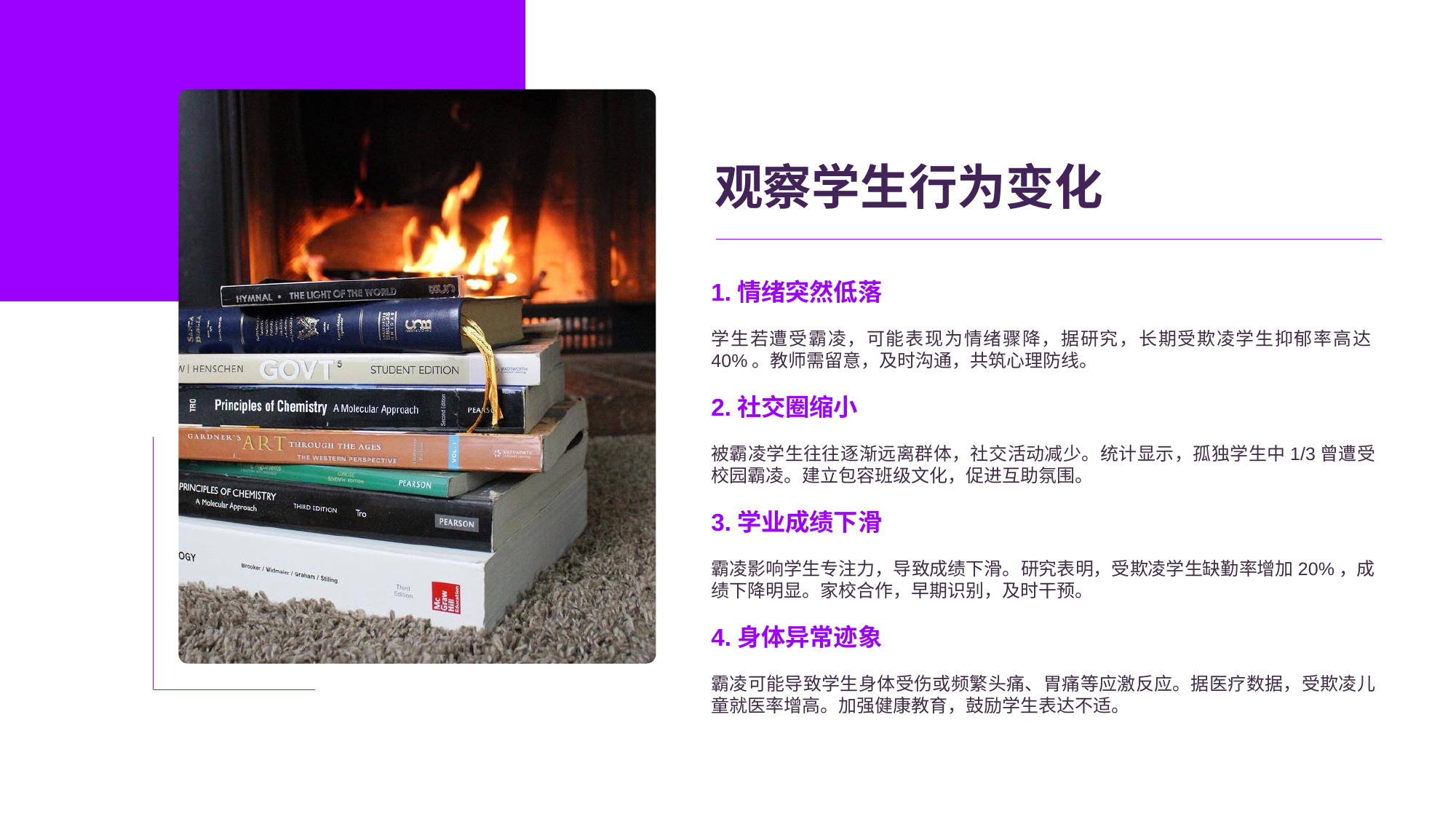

观察学生行为变化

1.情绪突然低落
学生若遭受霸凌，可能表现为情绪骤降，据研究，长期受欺凌学生抑郁率高达40%。教师需留意，及时沟通，共筑心理防线。
2.社交圈缩小
被霸凌学生往往逐渐远离群体，社交活动减少。统计显示，孤独学生中1/3曾遭受校园霸凌。建立包容班级文化，促进互助氛围。
3.学业成绩下滑
霸凌影响学生专注力，导致成绩下滑。研究表明，受欺凌学生缺勤率增加20%，成绩下降明显。家校合作，早期识别，及时干预。
4.身体异常迹象
霸凌可能导致学生身体受伤或频繁头痛、胃痛等应激反应。据医疗数据，受欺凌儿童就医率增高。加强健康教育，鼓励学生表达不适。